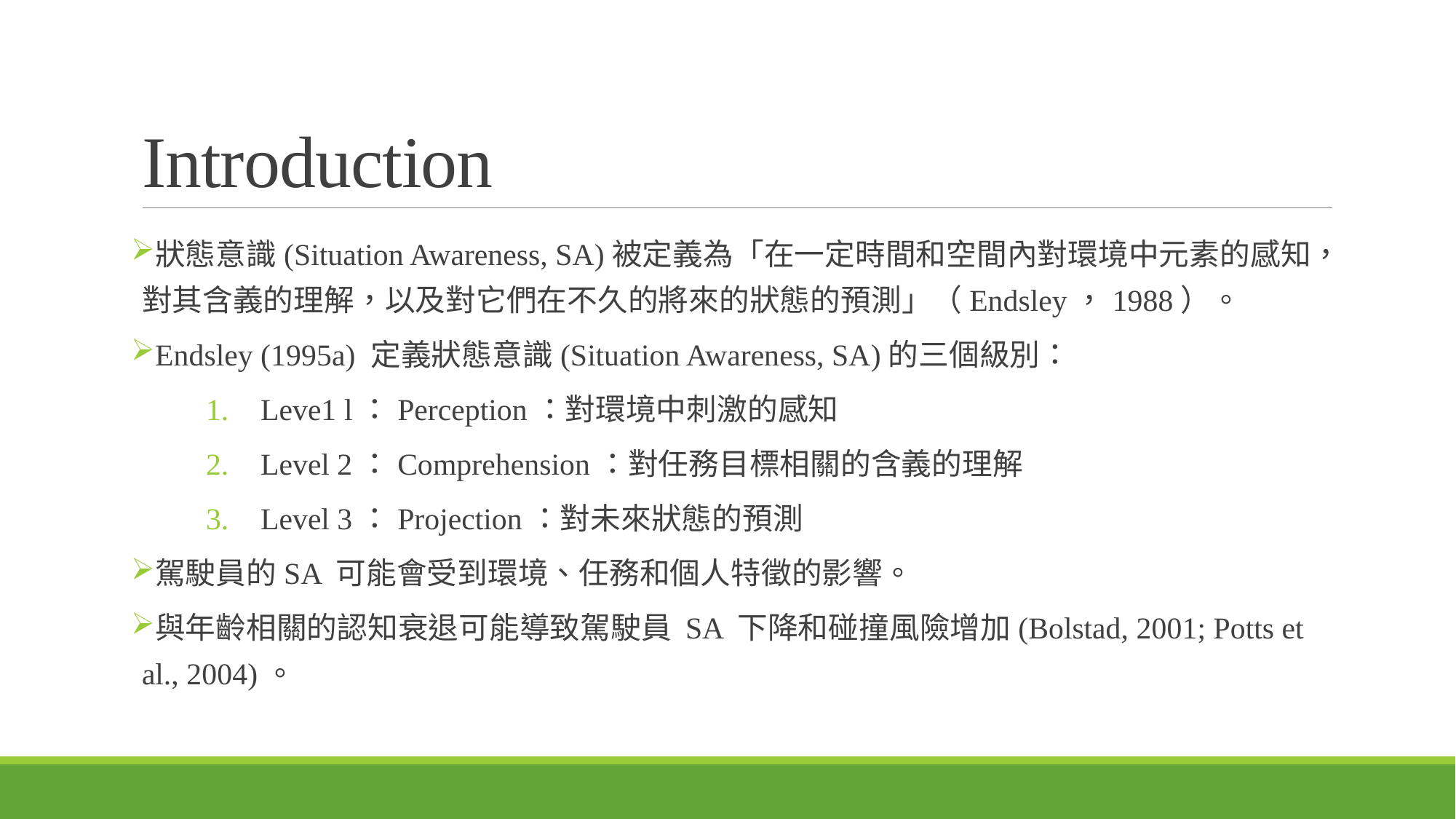

# Introduction
狀態意識(Situation Awareness, SA)被定義為「在一定時間和空間內對環境中元素的感知，對其含義的理解，以及對它們在不久的將來的狀態的預測」（Endsley，1988）。
Endsley (1995a) 定義狀態意識(Situation Awareness, SA)的三個級別：
Leve1 l：Perception：對環境中刺激的感知
Level 2：Comprehension：對任務目標相關的含義的理解
Level 3：Projection：對未來狀態的預測
駕駛員的SA 可能會受到環境、任務和個人特徵的影響。
與年齡相關的認知衰退可能導致駕駛員 SA 下降和碰撞風險增加(Bolstad, 2001; Potts et al., 2004)。